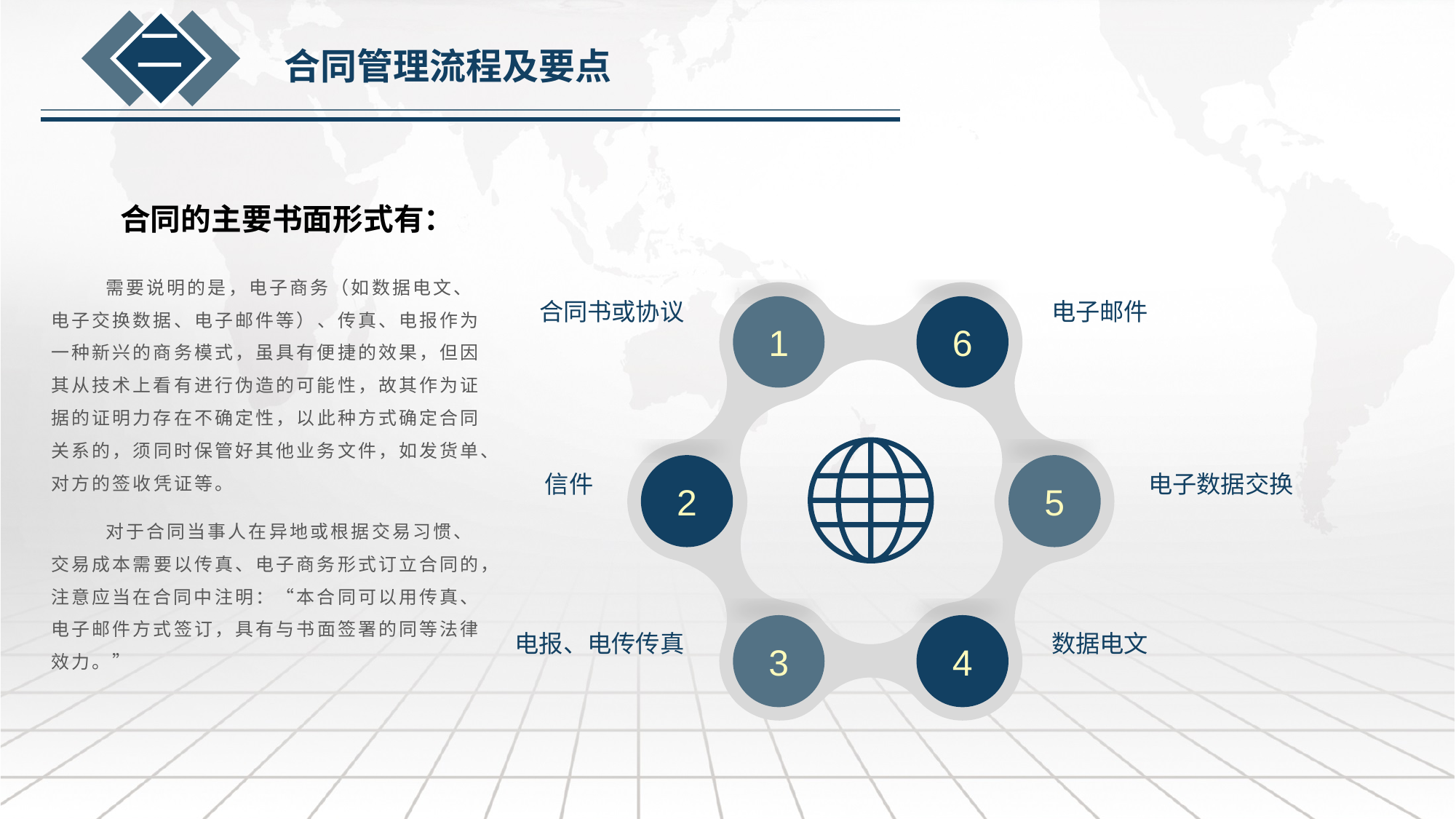

二

合同管理流程及要点

合同的主要书面形式有：
需要说明的是，电子商务（如数据电文、电子交换数据、电子邮件等）、传真、电报作为一种新兴的商务模式，虽具有便捷的效果，但因其从技术上看有进行伪造的可能性，故其作为证据的证明力存在不确定性，以此种方式确定合同关系的，须同时保管好其他业务文件，如发货单、对方的签收凭证等。
对于合同当事人在异地或根据交易习惯、交易成本需要以传真、电子商务形式订立合同的，注意应当在合同中注明：“本合同可以用传真、电子邮件方式签订，具有与书面签署的同等法律效力。”

合同书或协议
电子邮件

1
6

信件
电子数据交换
2
5
电报、电传传真
数据电文
3
4